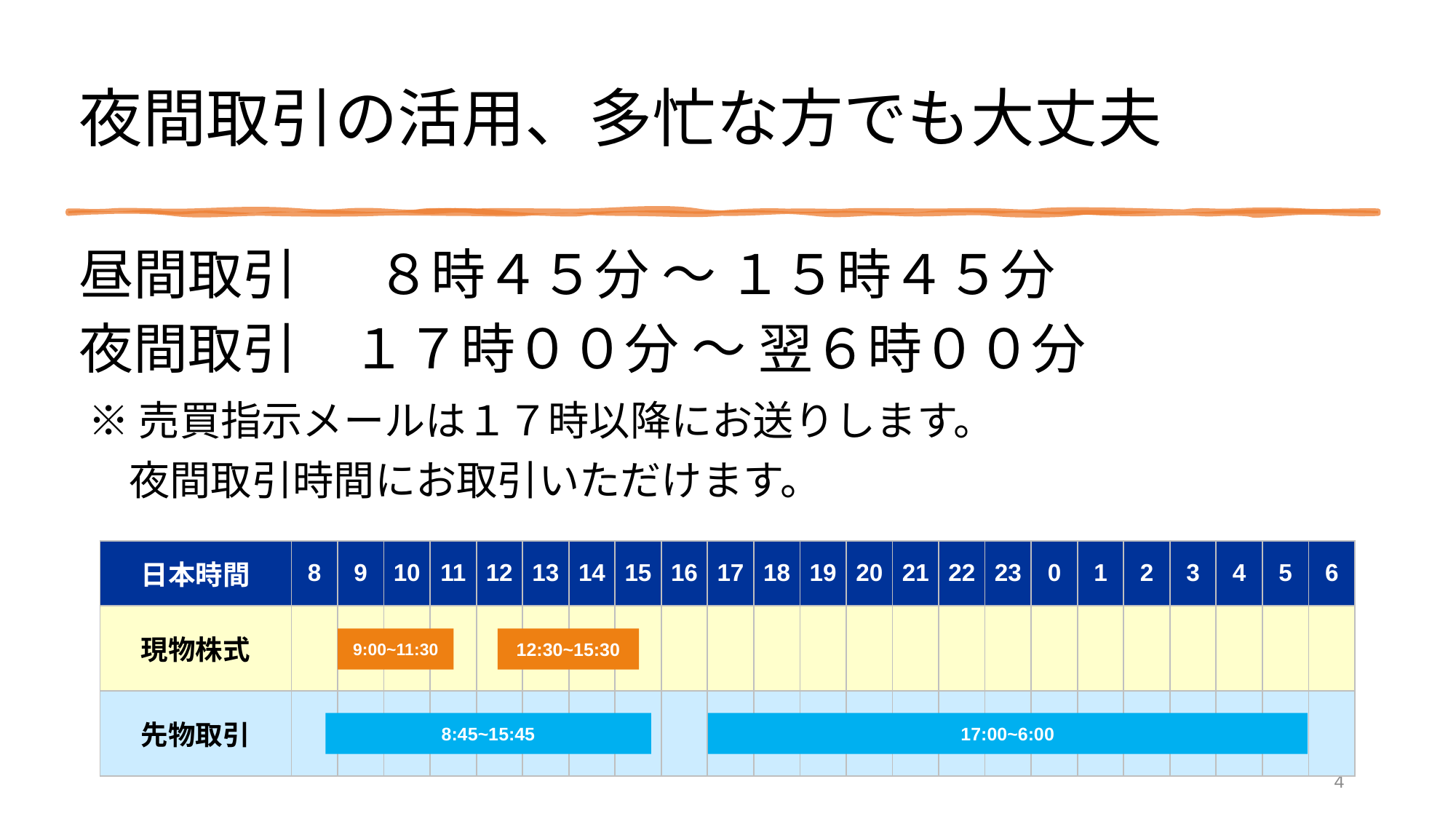

# 夜間取引の活用、多忙な方でも大丈夫

昼間取引　  ８時４５分 ～ １５時４５分
夜間取引　１７時００分 ～ 翌６時００分
※売買指示メールは１７時以降にお送りします。
　夜間取引時間にお取引いただけます。

| 日本時間 | 8 | 9 | 10 | 11 | 12 | 13 | 14 | 15 | 16 | 17 | 18 | 19 | 20 | 21 | 22 | 23 | 0 | 1 | 2 | 3 | 4 | 5 | 6 |
| --- | --- | --- | --- | --- | --- | --- | --- | --- | --- | --- | --- | --- | --- | --- | --- | --- | --- | --- | --- | --- | --- | --- | --- |
| 現物株式 |  |  |  |  |  |  |  |  |  |  |  |  |  |  |  |  |  |  |  |  |  |  |  |
| 先物取引 |  |  |  |  |  |  |  |  |  |  |  |  |  |  |  |  |  |  |  |  |  |  |  |
9:00~11:30
12:30~15:30
8:45~15:45
17:00~6:00
4